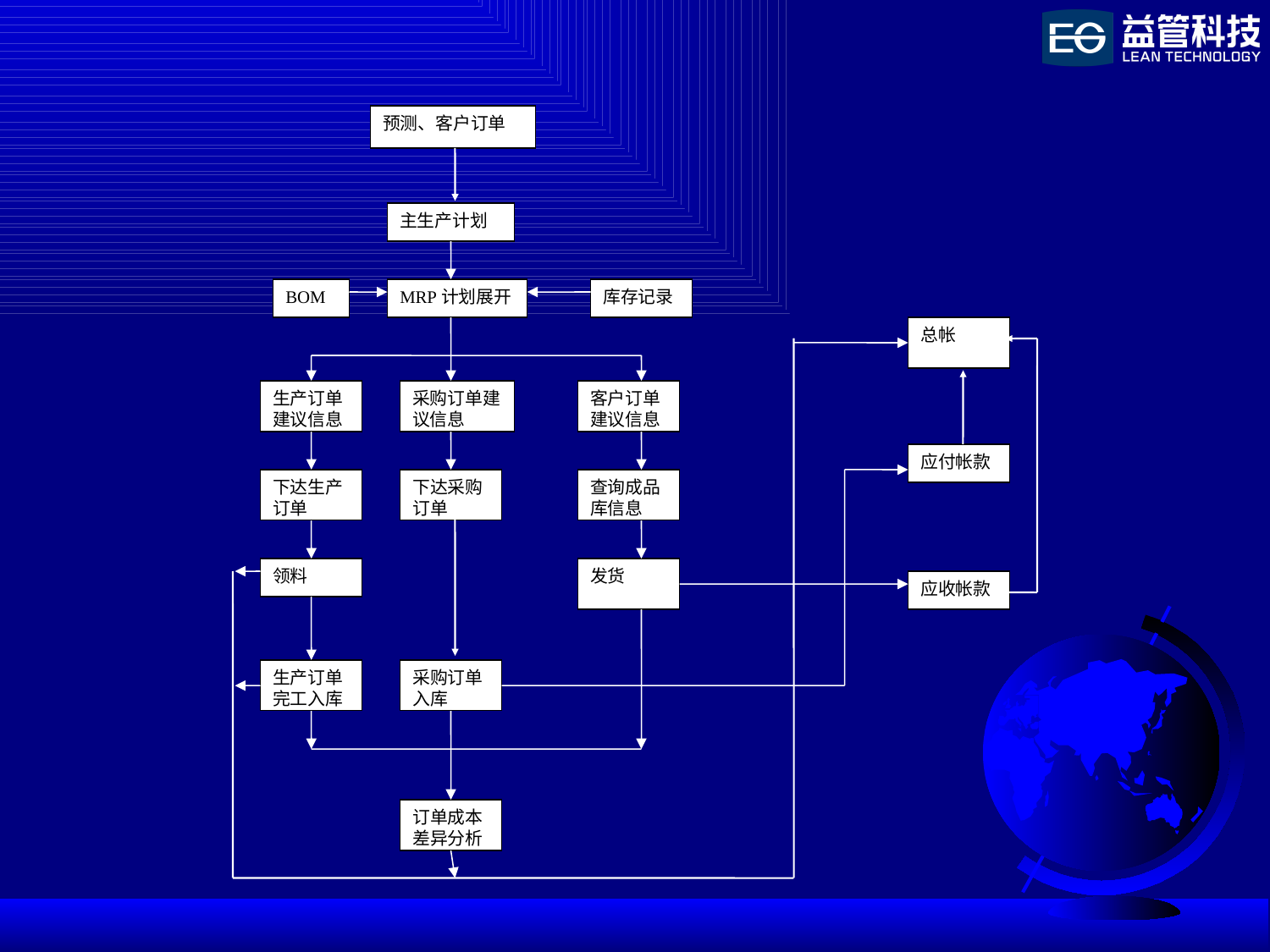

预测、客户订单

主生产计划

BOM

MRP计划展开

库存记录

总帐

生产订单建议信息

采购订单建议信息

客户订单建议信息

应付帐款

下达生产订单

下达采购订单

查询成品库信息

领料

发货

应收帐款

生产订单完工入库

采购订单入库

订单成本差异分析